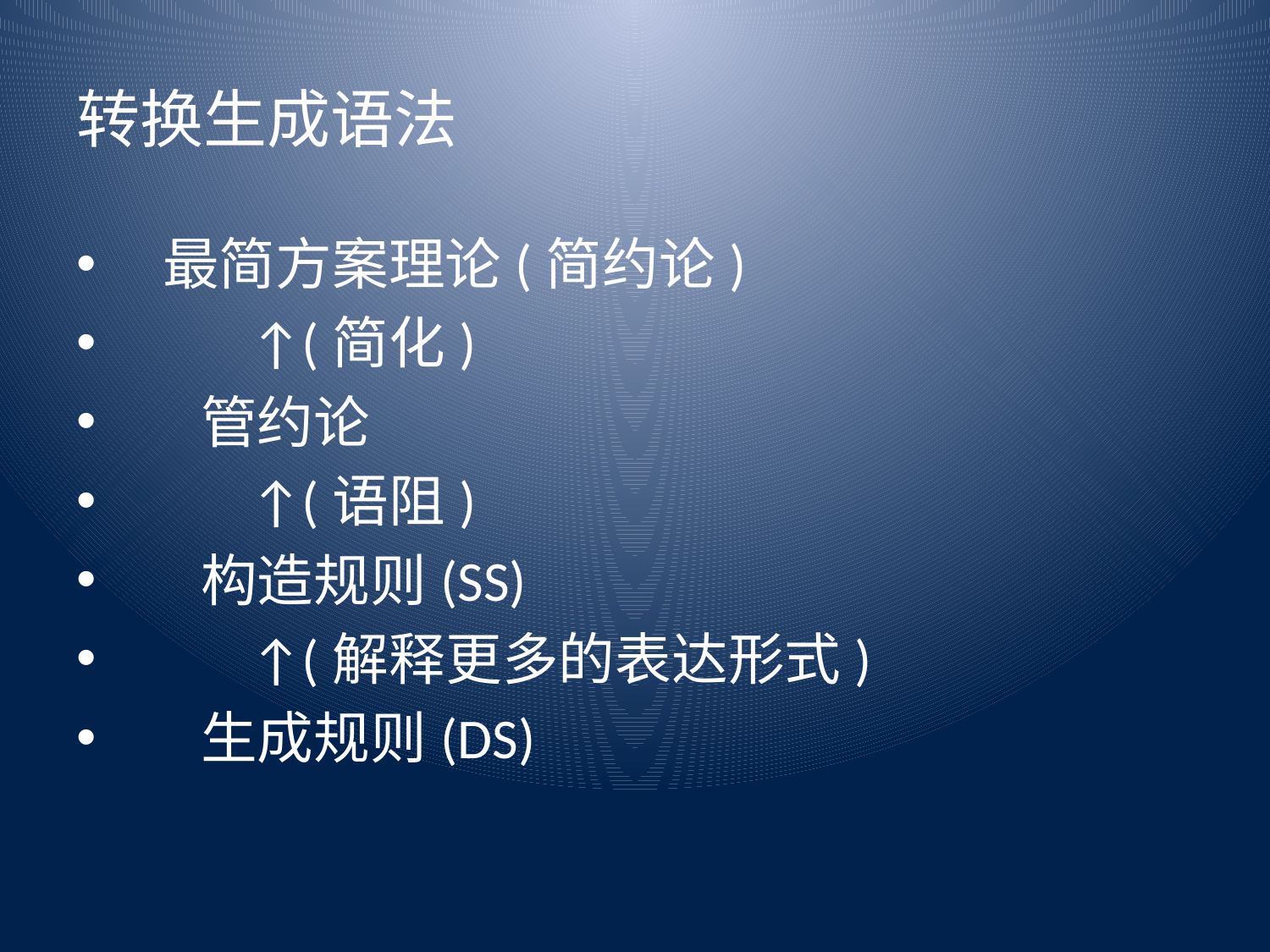

# 转换生成语法
  最简方案理论(简约论)
          ↑(简化)
     管约论
          ↑(语阻)
     构造规则(SS)
          ↑(解释更多的表达形式)
     生成规则(DS)